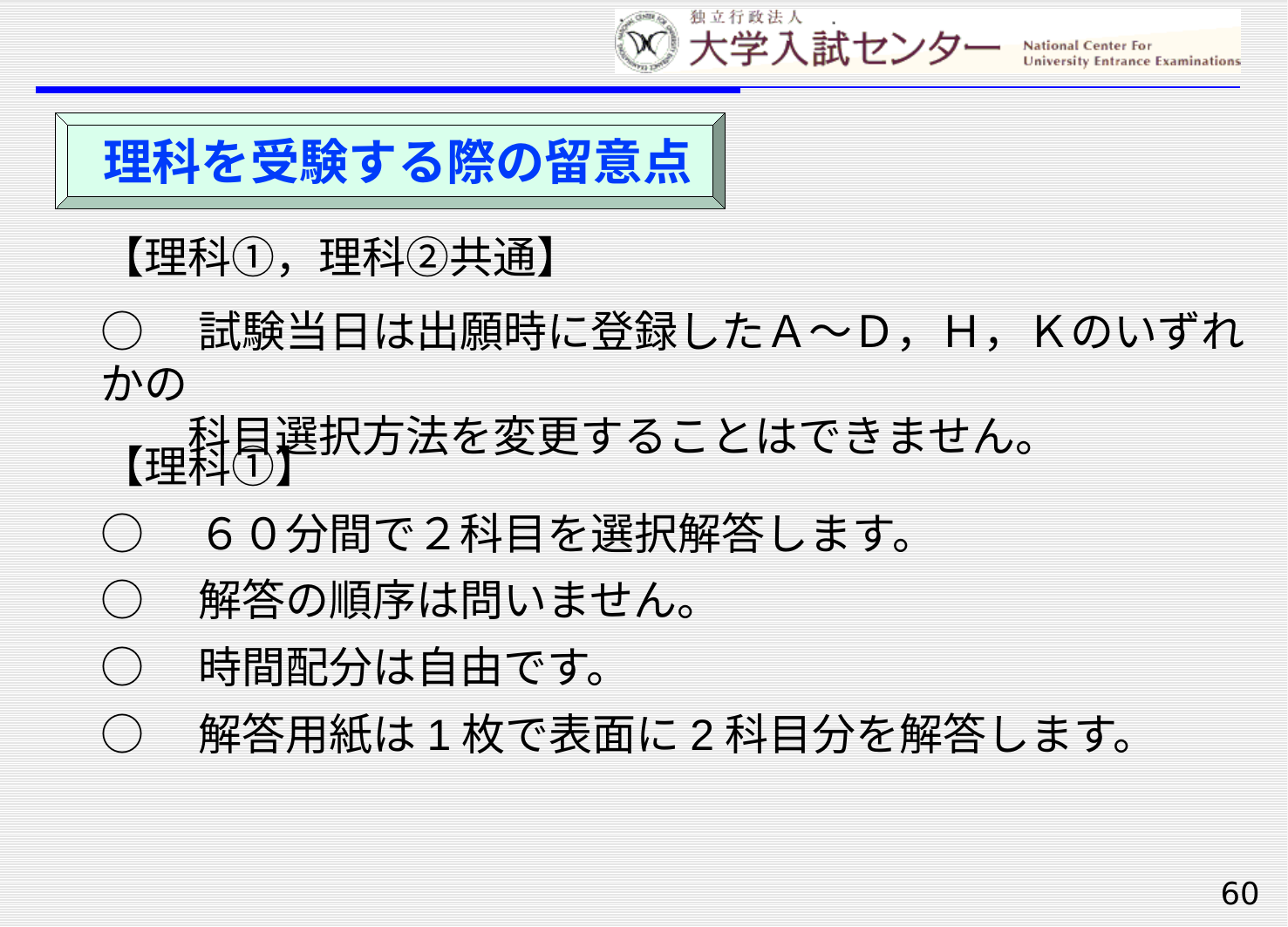

理科を受験する際の留意点
【理科①，理科②共通】
○　試験当日は出願時に登録したＡ～Ｄ，Ｈ，Ｋのいずれかの
　　科目選択方法を変更することはできません。
【理科①】
○　６０分間で２科目を選択解答します。
○　解答の順序は問いません。
○　時間配分は自由です。
○　解答用紙は1枚で表面に2科目分を解答します。
60